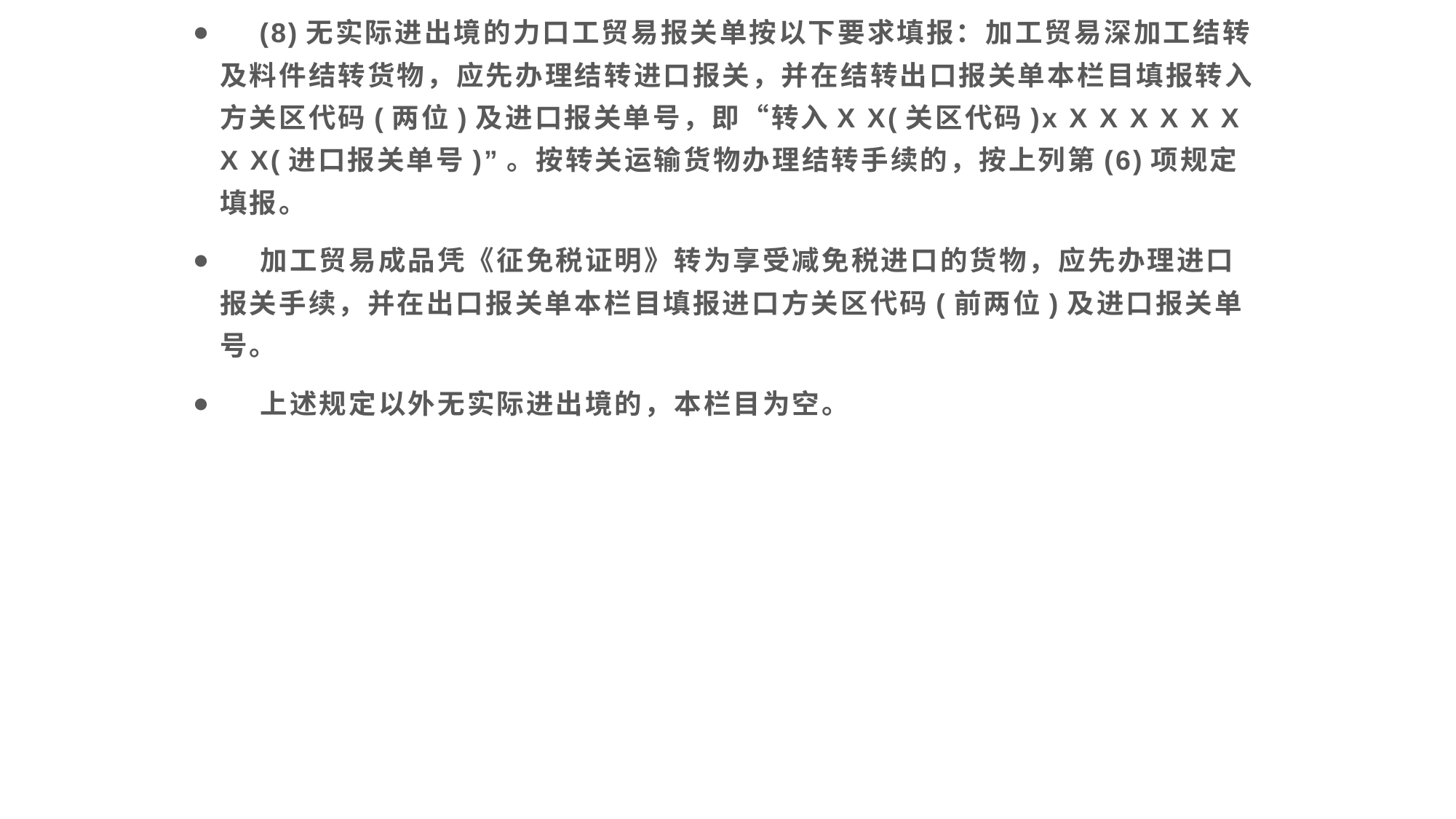

(8)无实际进出境的力口工贸易报关单按以下要求填报：加工贸易深加工结转及料件结转货物，应先办理结转进口报关，并在结转出口报关单本栏目填报转入方关区代码(两位)及进口报关单号，即“转入X X(关区代码)x X X X X X X X X(进口报关单号)”。按转关运输货物办理结转手续的，按上列第(6)项规定填报。
    加工贸易成品凭《征免税证明》转为享受减免税进口的货物，应先办理进口报关手续，并在出口报关单本栏目填报进口方关区代码(前两位)及进口报关单号。
    上述规定以外无实际进出境的，本栏目为空。